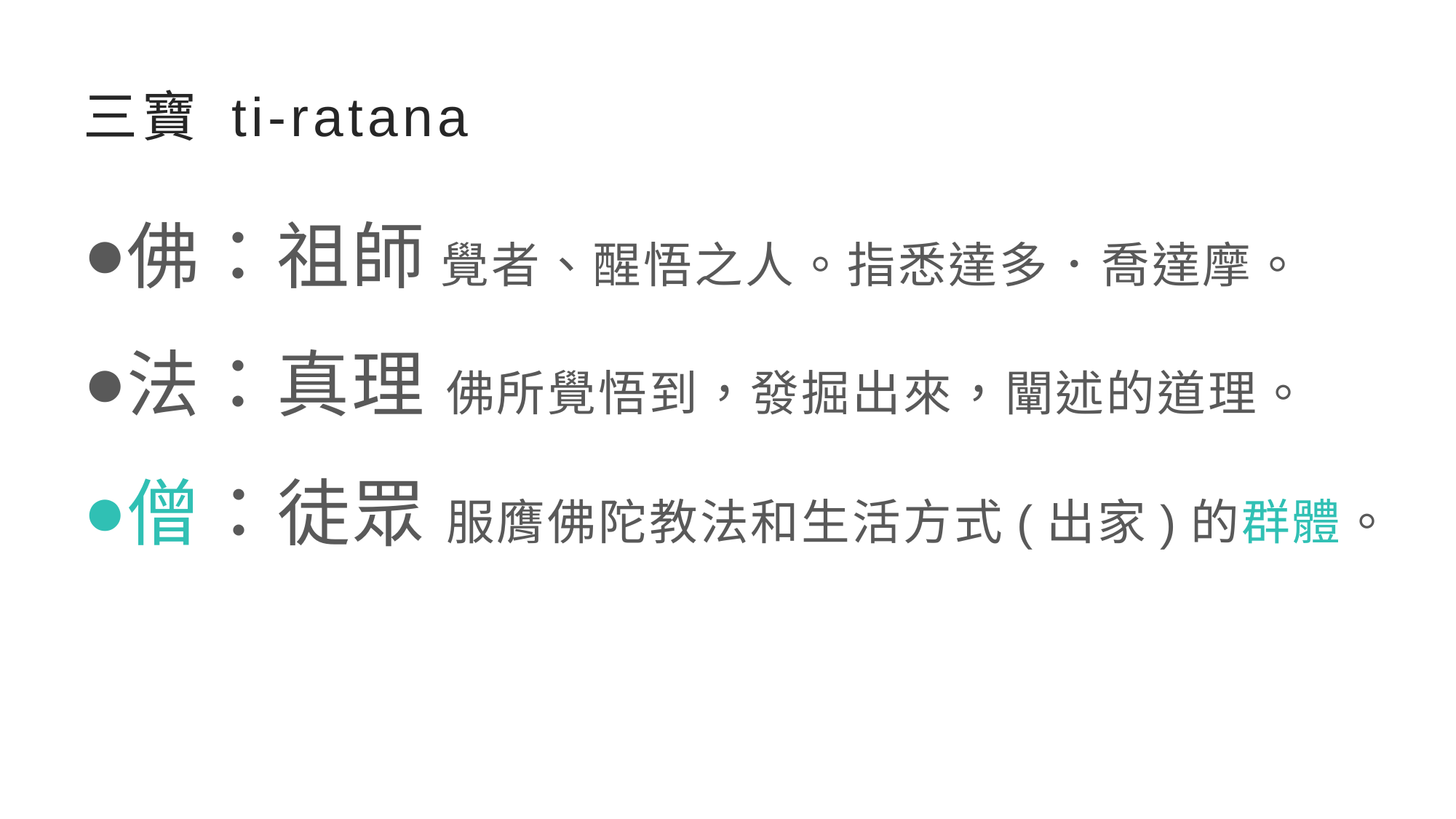

# 三寶 ti-ratana
佛：祖師 覺者、醒悟之人。指悉達多．喬達摩。
法：真理 佛所覺悟到，發掘出來，闡述的道理。
僧：徒眾 服膺佛陀教法和生活方式(出家)的群體。